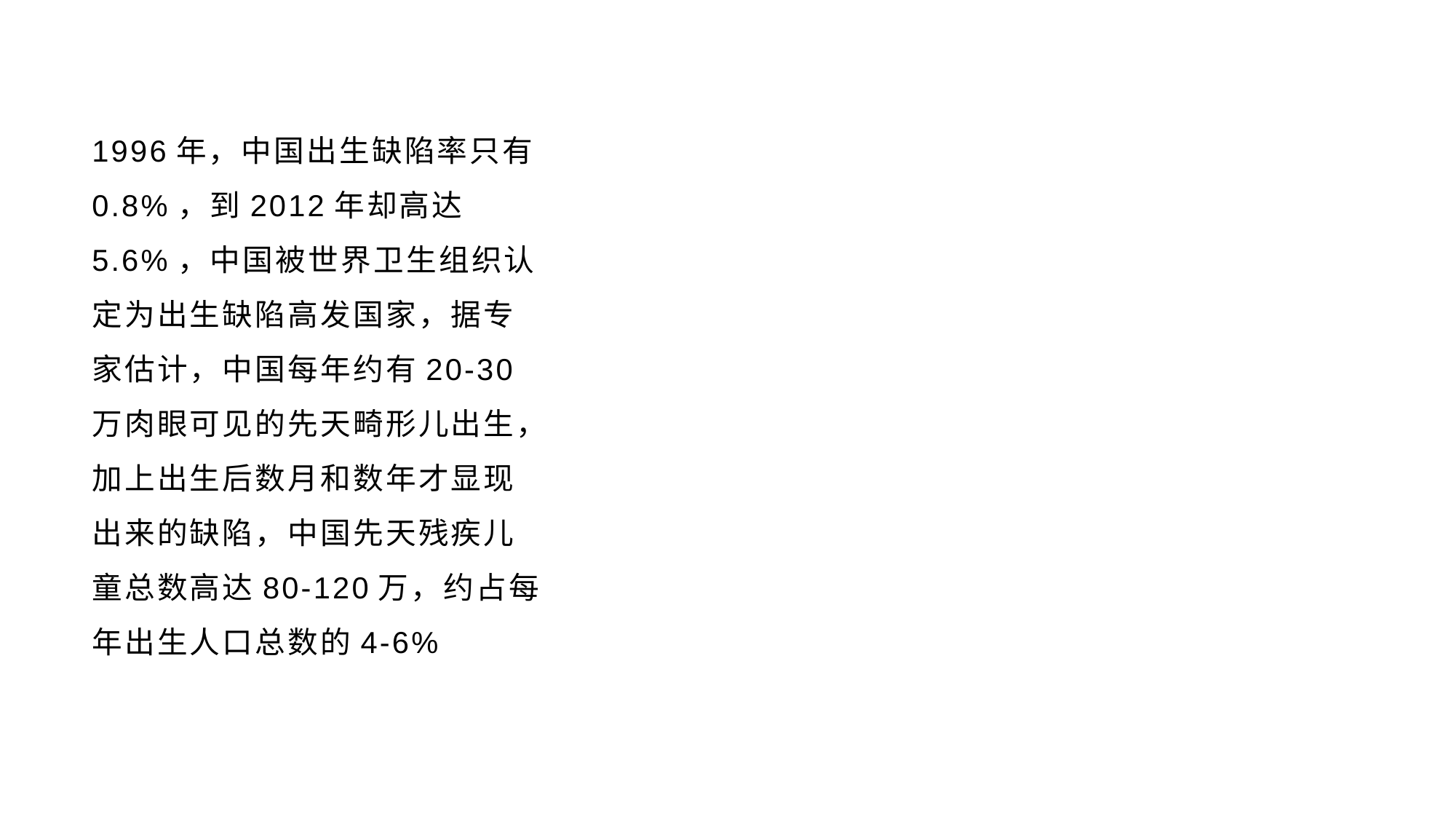

1996年，中国出生缺陷率只有0.8%，到2012年却高达5.6%，中国被世界卫生组织认定为出生缺陷高发国家，据专家估计，中国每年约有20-30万肉眼可见的先天畸形儿出生，加上出生后数月和数年才显现出来的缺陷，中国先天残疾儿童总数高达80-120万，约占每年出生人口总数的4-6%